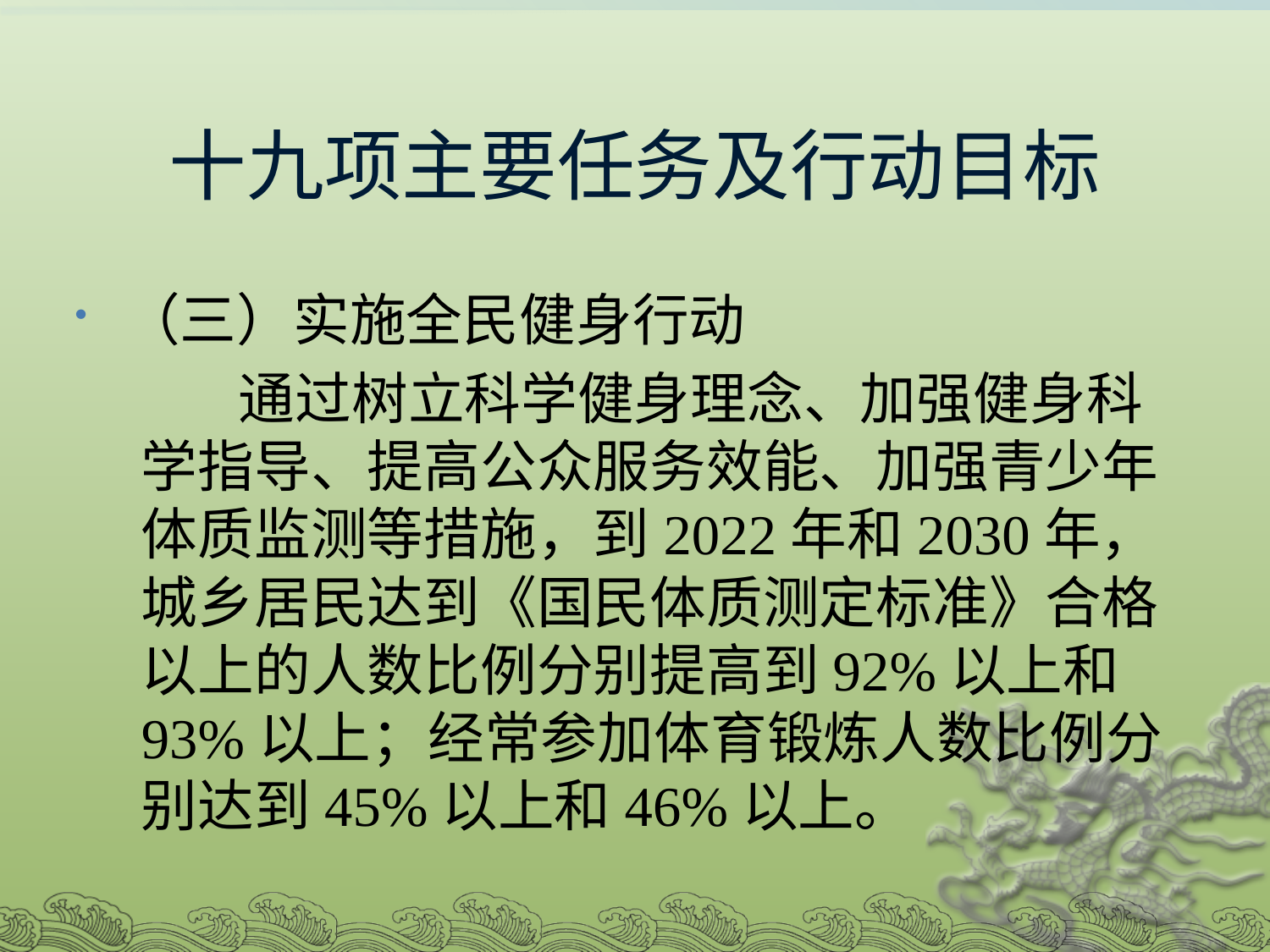

# 十九项主要任务及行动目标
（三）实施全民健身行动
通过树立科学健身理念、加强健身科学指导、提高公众服务效能、加强青少年体质监测等措施，到2022年和2030年，城乡居民达到《国民体质测定标准》合格以上的人数比例分别提高到92%以上和93%以上；经常参加体育锻炼人数比例分别达到45%以上和46%以上。